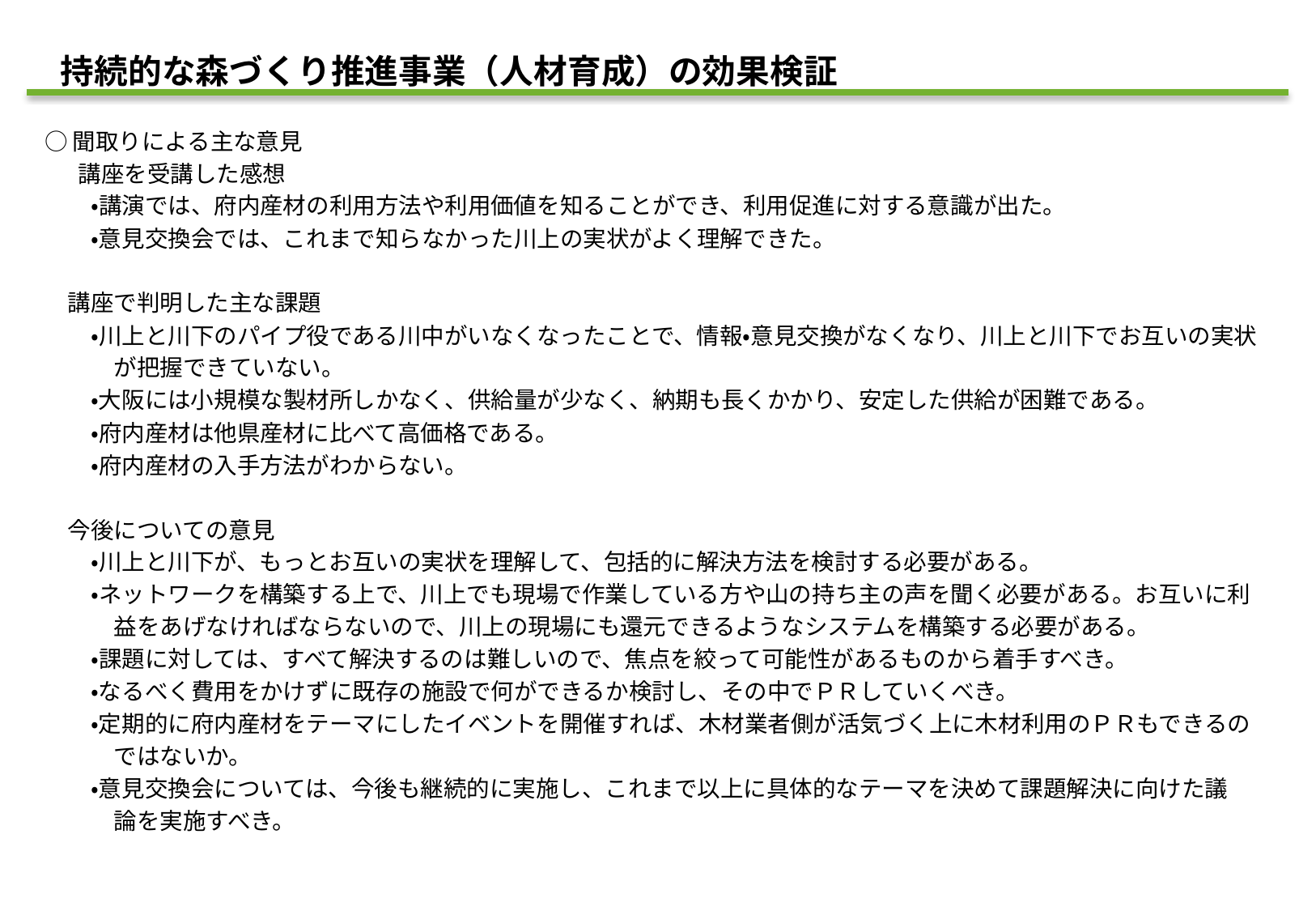

持続的な森づくり推進事業（人材育成）の効果検証
○聞取りによる主な意見
　  講座を受講した感想
　　・講演では、府内産材の利用方法や利用価値を知ることができ、利用促進に対する意識が出た。
　　・意見交換会では、これまで知らなかった川上の実状がよく理解できた。

　講座で判明した主な課題
　　・川上と川下のパイプ役である川中がいなくなったことで、情報・意見交換がなくなり、川上と川下でお互いの実状
　　　が把握できていない。
　　・大阪には小規模な製材所しかなく、供給量が少なく、納期も長くかかり、安定した供給が困難である。
　　・府内産材は他県産材に比べて高価格である。
　　・府内産材の入手方法がわからない。

　今後についての意見
　　・川上と川下が、もっとお互いの実状を理解して、包括的に解決方法を検討する必要がある。
　　・ネットワークを構築する上で、川上でも現場で作業している方や山の持ち主の声を聞く必要がある。お互いに利
　　　益をあげなければならないので、川上の現場にも還元できるようなシステムを構築する必要がある。
　　・課題に対しては、すべて解決するのは難しいので、焦点を絞って可能性があるものから着手すべき。
　　・なるべく費用をかけずに既存の施設で何ができるか検討し、その中でＰＲしていくべき。
　　・定期的に府内産材をテーマにしたイベントを開催すれば、木材業者側が活気づく上に木材利用のＰＲもできるの
　　　ではないか。
　　・意見交換会については、今後も継続的に実施し、これまで以上に具体的なテーマを決めて課題解決に向けた議
　　　論を実施すべき。